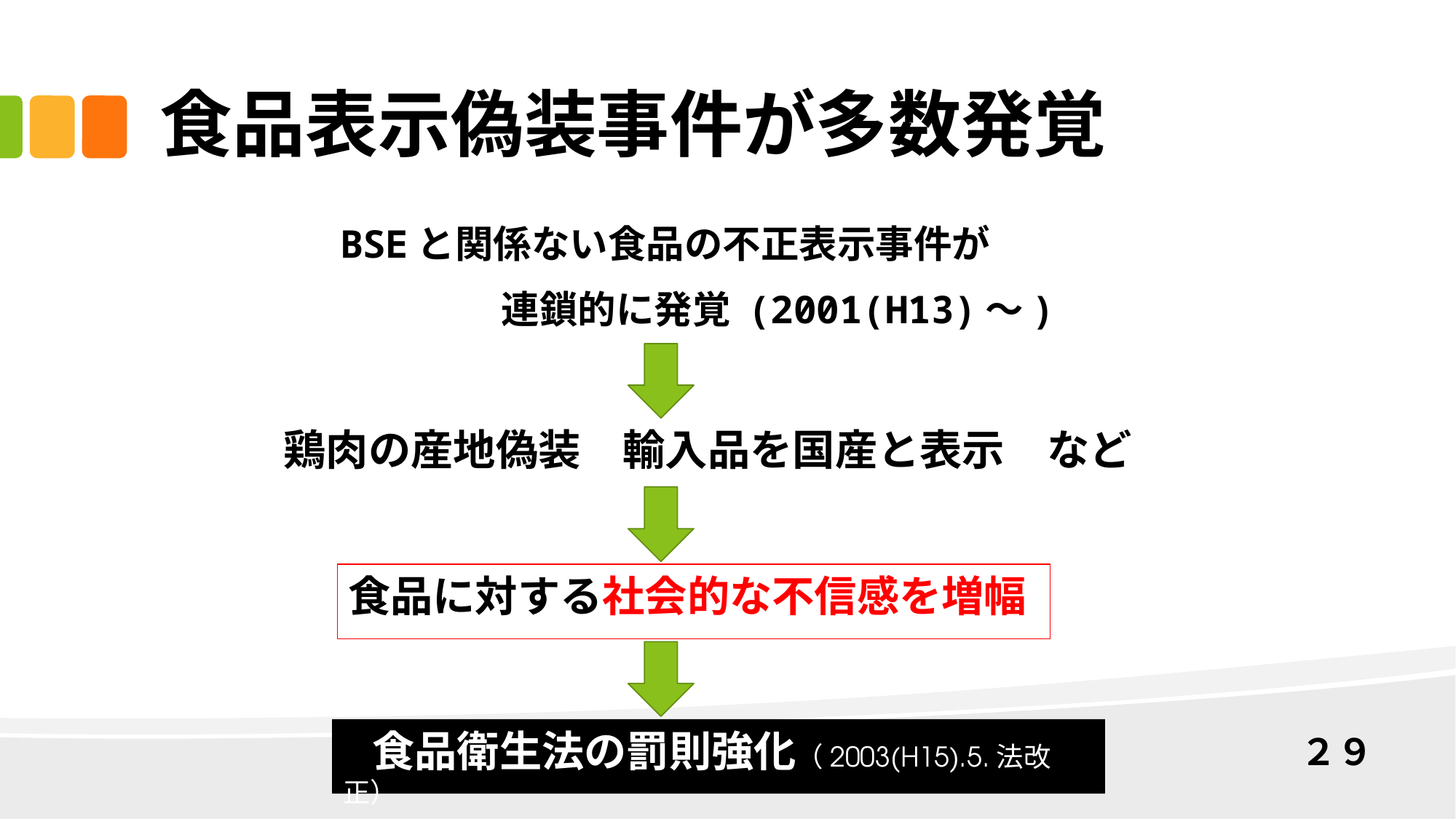

# 食品表示偽装事件が多数発覚
BSEと関係ない食品の不正表示事件が
　　　　 連鎖的に発覚 (2001(H13)～)

鶏肉の産地偽装　輸入品を国産と表示　など

食品に対する社会的な不信感を増幅

  食品衛生法の罰則強化（2003(H15).5.法改正）

２９